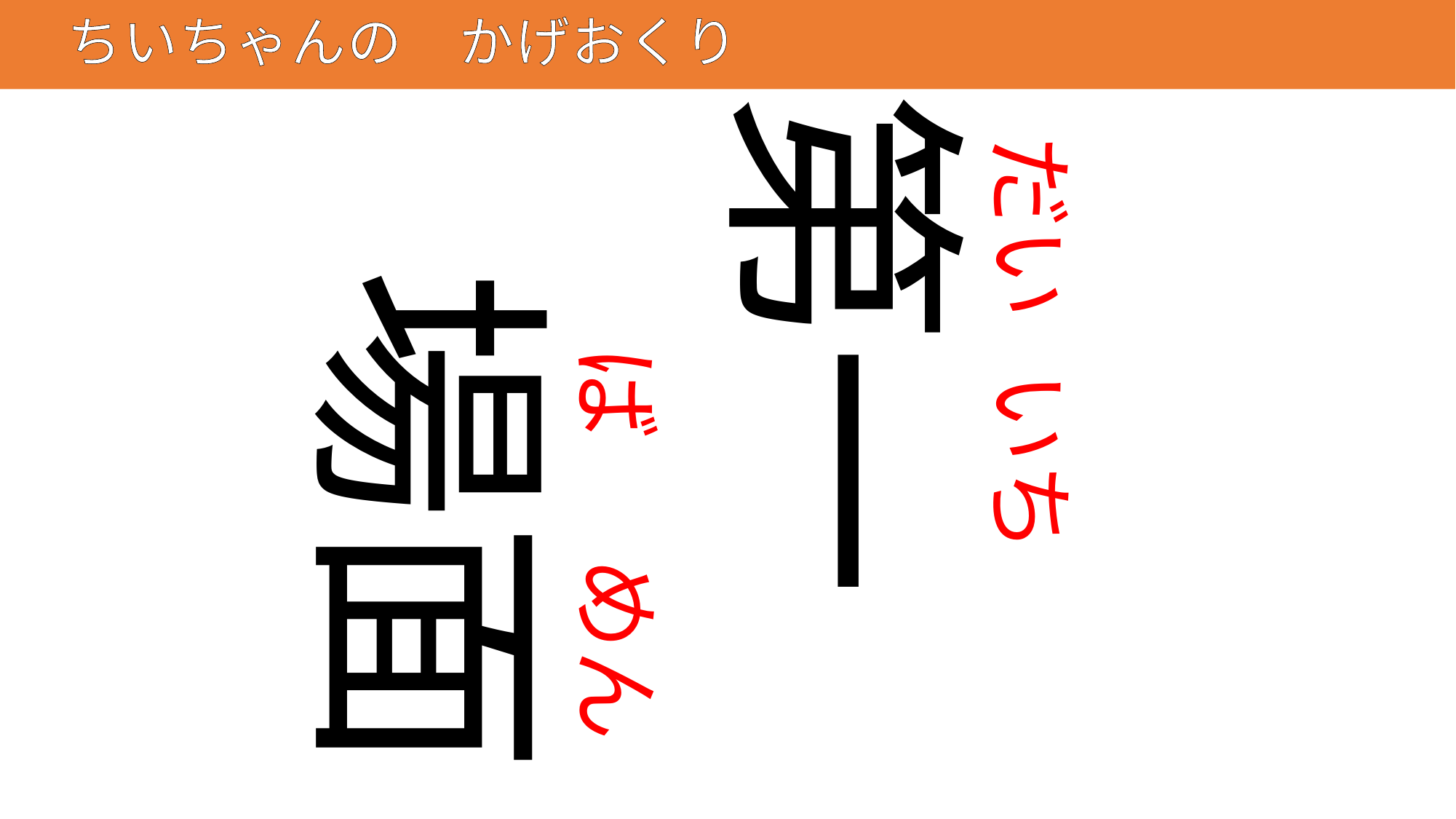

# ちいちゃんの　かげおくり
15
第一
だい
場面
ば
いち
めん